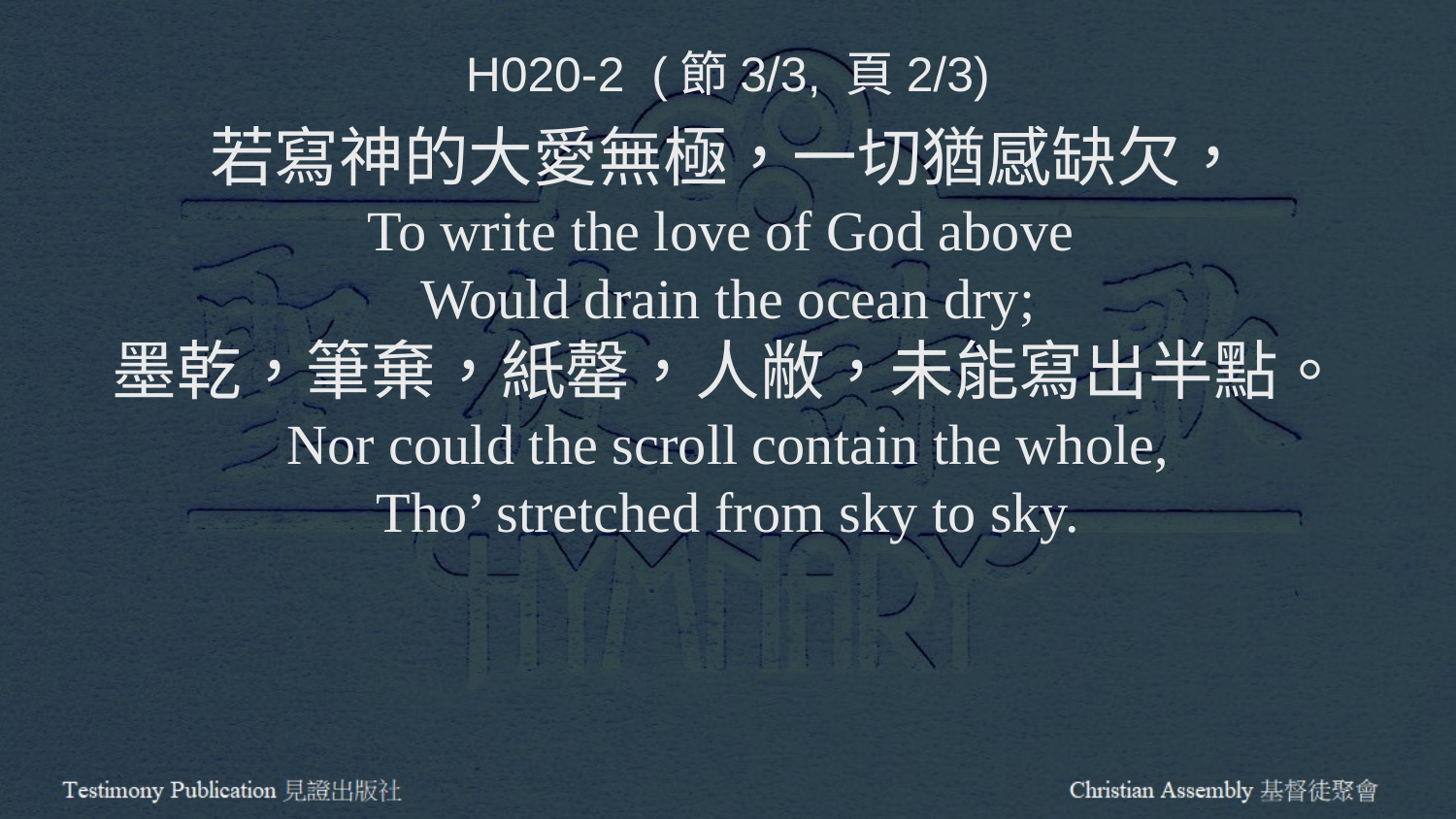

H020-2  (節3/3, 頁2/3)
若寫神的大愛無極，一切猶感缺欠，
To write the love of God above
Would drain the ocean dry;
墨乾，筆棄，紙罄，人敝，未能寫出半點。
Nor could the scroll contain the whole,
Tho’ stretched from sky to sky.